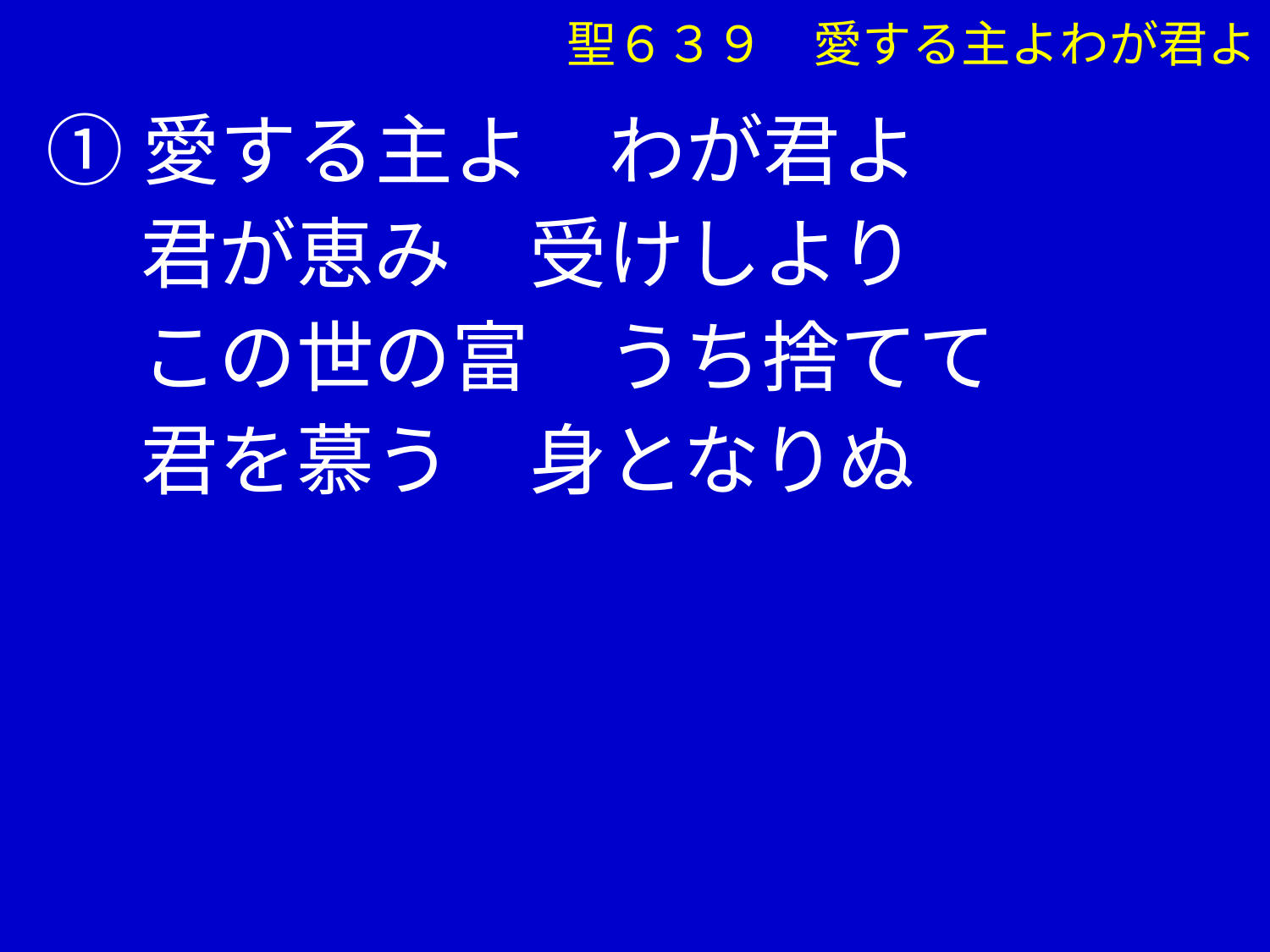

①愛する主よ　わが君よ
　 君が恵み　受けしより
　 この世の富　うち捨てて
　 君を慕う　身となりぬ

聖６３９　愛する主よわが君よ